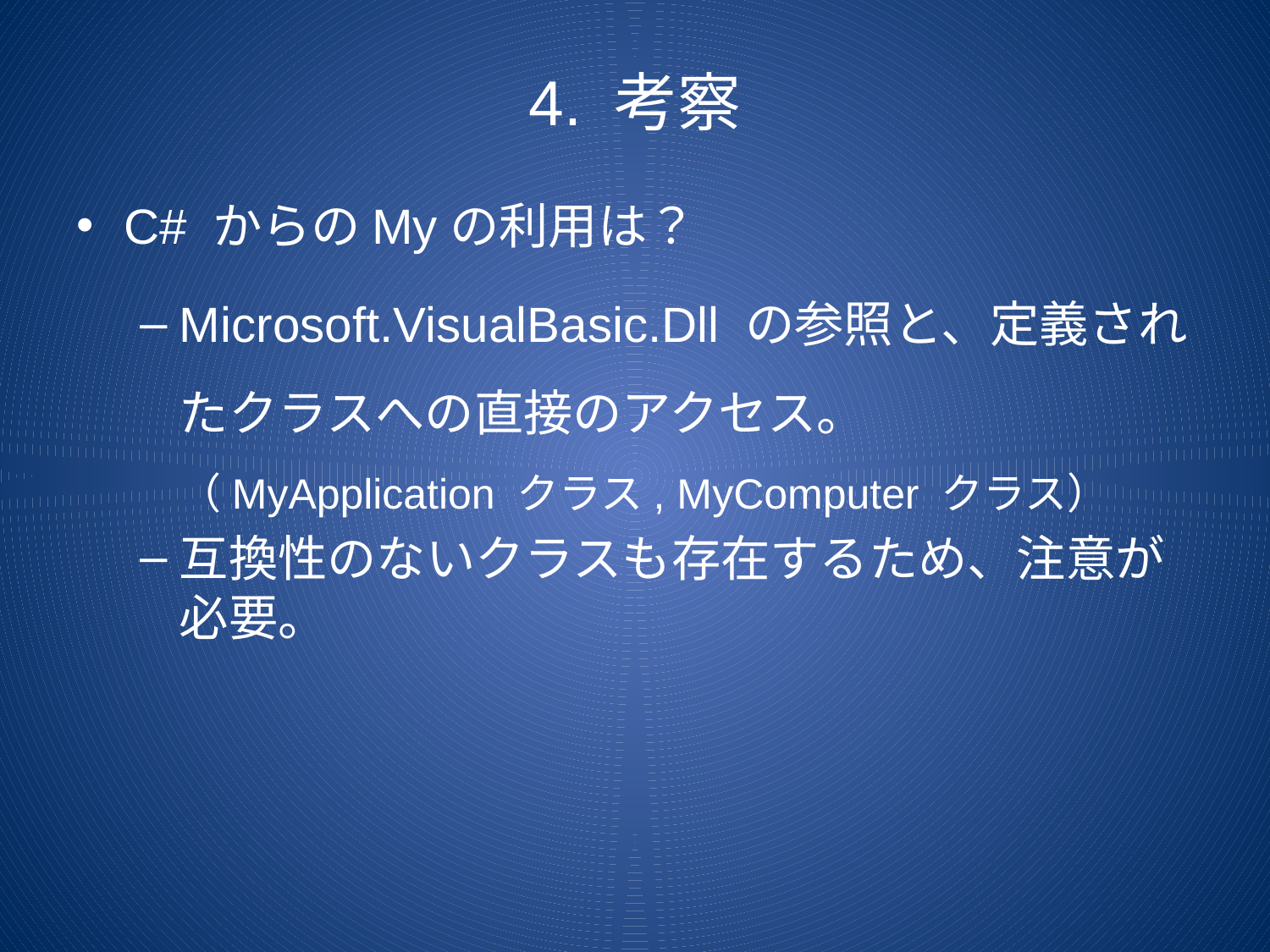

# 4. 考察
C# からのMyの利用は？
Microsoft.VisualBasic.Dll の参照と、定義されたクラスへの直接のアクセス。
（MyApplication クラス, MyComputer クラス）
互換性のないクラスも存在するため、注意が必要。